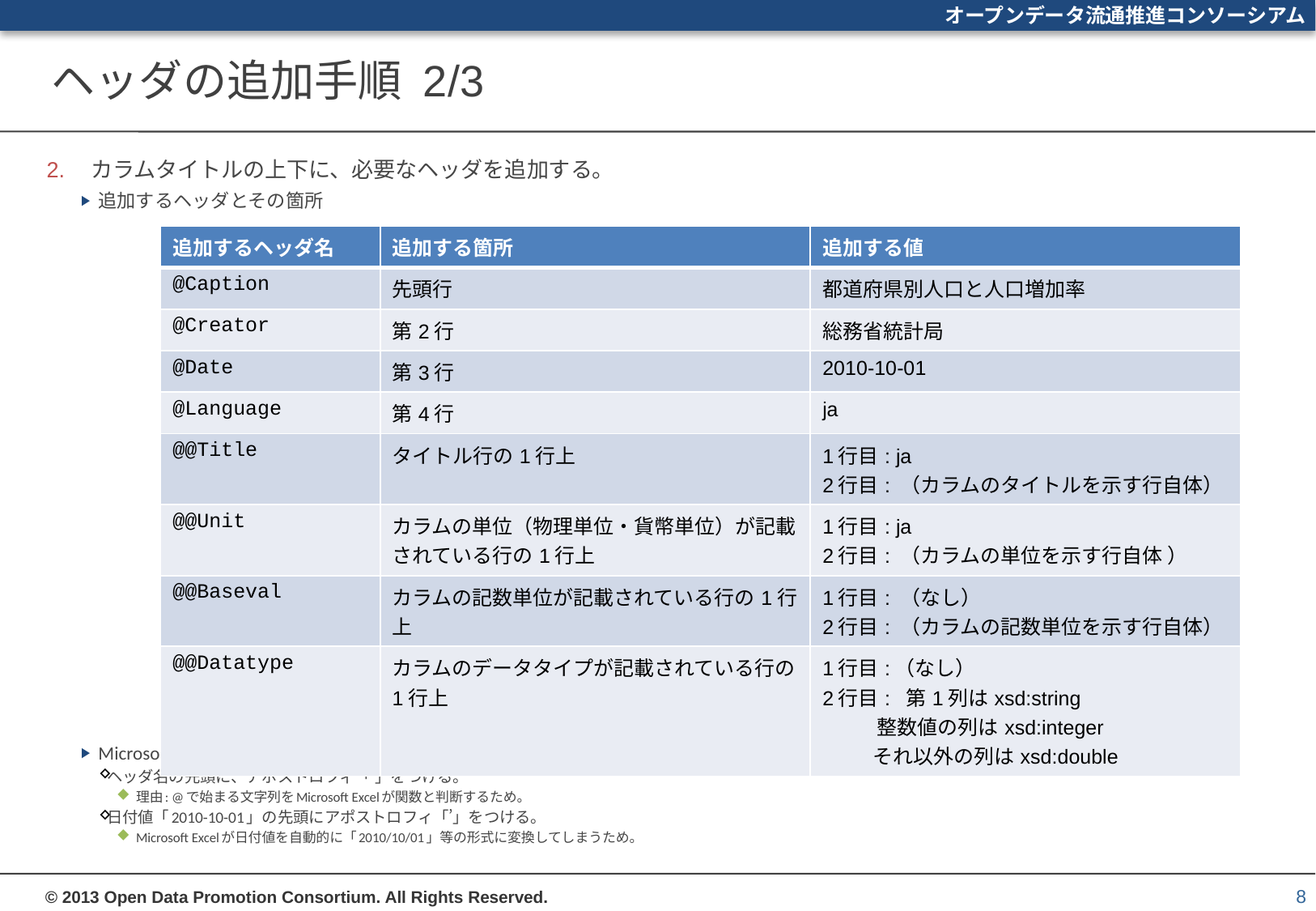

# ヘッダの追加手順 2/3
カラムタイトルの上下に、必要なヘッダを追加する。
追加するヘッダとその箇所

Microsoft Excelで編集する際の留意事項
ヘッダ名の先頭に、アポストロフィ「’」をつける。
理由: @で始まる文字列をMicrosoft Excelが関数と判断するため。
日付値「2010-10-01」の先頭にアポストロフィ「’」をつける。
Microsoft Excelが日付値を自動的に「2010/10/01」等の形式に変換してしまうため。
| 追加するヘッダ名 | 追加する箇所 | 追加する値 |
| --- | --- | --- |
| @Caption | 先頭行 | 都道府県別人口と人口増加率 |
| @Creator | 第2行 | 総務省統計局 |
| @Date | 第3行 | 2010-10-01 |
| @Language | 第4行 | ja |
| @@Title | タイトル行の1行上 | 1行目: ja 2行目: （カラムのタイトルを示す行自体） |
| @@Unit | カラムの単位（物理単位・貨幣単位）が記載されている行の1行上 | 1行目: ja 2行目: （カラムの単位を示す行自体 ） |
| @@Baseval | カラムの記数単位が記載されている行の1行上 | 1行目: （なし） 2行目: （カラムの記数単位を示す行自体） |
| @@Datatype | カラムのデータタイプが記載されている行の1行上 | 1行目:（なし） 2行目: 第1列はxsd:string 整数値の列はxsd:integer それ以外の列はxsd:double |
8